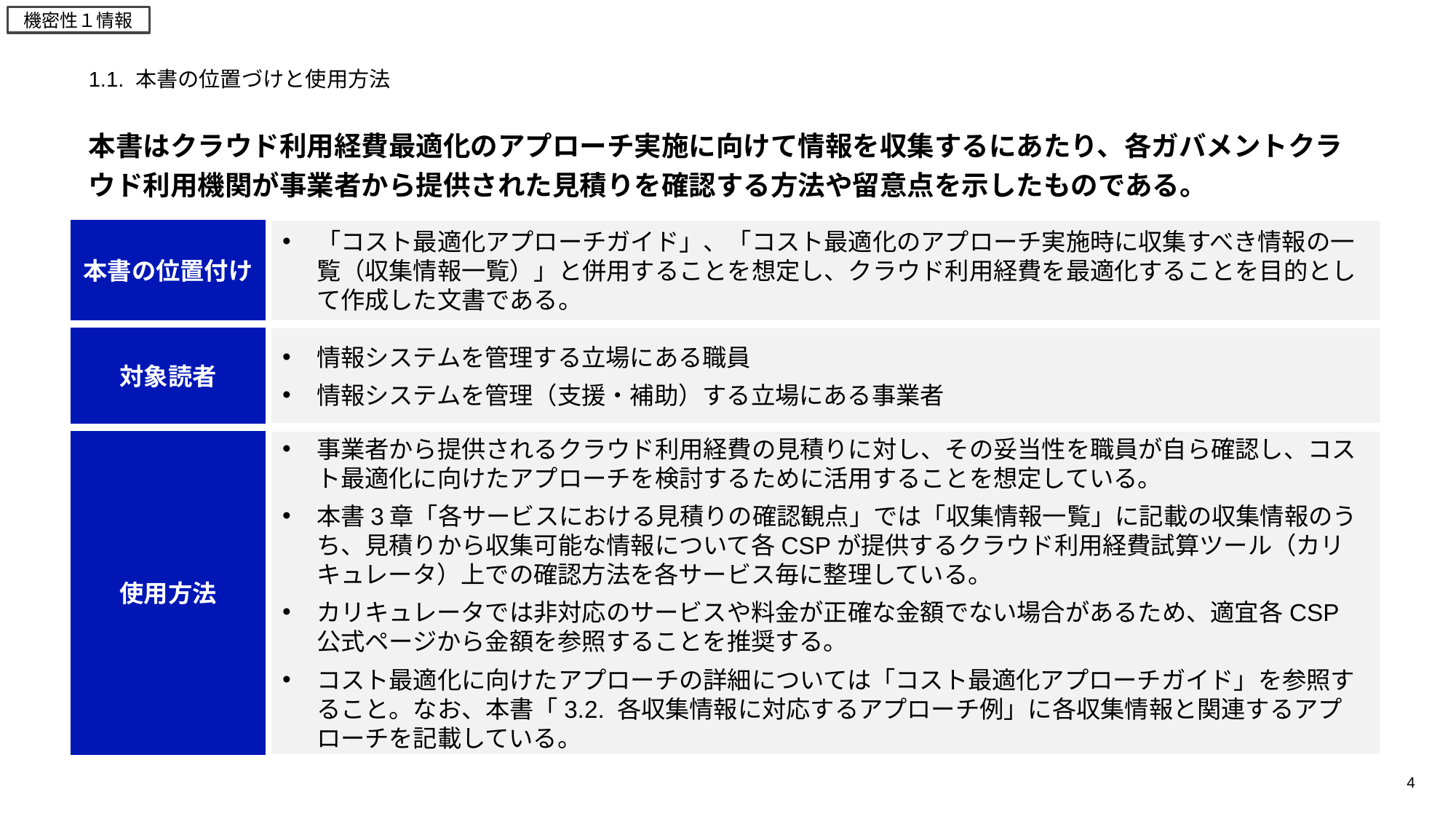

# 1.1. 本書の位置づけと使用方法
本書はクラウド利用経費最適化のアプローチ実施に向けて情報を収集するにあたり、各ガバメントクラウド利用機関が事業者から提供された見積りを確認する方法や留意点を示したものである。
本書の位置付け
「コスト最適化アプローチガイド」、「コスト最適化のアプローチ実施時に収集すべき情報の一覧（収集情報一覧）」と併用することを想定し、クラウド利用経費を最適化することを目的として作成した文書である。
対象読者
情報システムを管理する立場にある職員
情報システムを管理（支援・補助）する立場にある事業者
使用方法
事業者から提供されるクラウド利用経費の見積りに対し、その妥当性を職員が自ら確認し、コスト最適化に向けたアプローチを検討するために活用することを想定している。
本書3章「各サービスにおける見積りの確認観点」では「収集情報一覧」に記載の収集情報のうち、見積りから収集可能な情報について各CSPが提供するクラウド利用経費試算ツール（カリキュレータ）上での確認方法を各サービス毎に整理している。
カリキュレータでは非対応のサービスや料金が正確な金額でない場合があるため、適宜各CSP公式ページから金額を参照することを推奨する。
コスト最適化に向けたアプローチの詳細については「コスト最適化アプローチガイド」を参照すること。なお、本書「3.2. 各収集情報に対応するアプローチ例」に各収集情報と関連するアプローチを記載している。
4